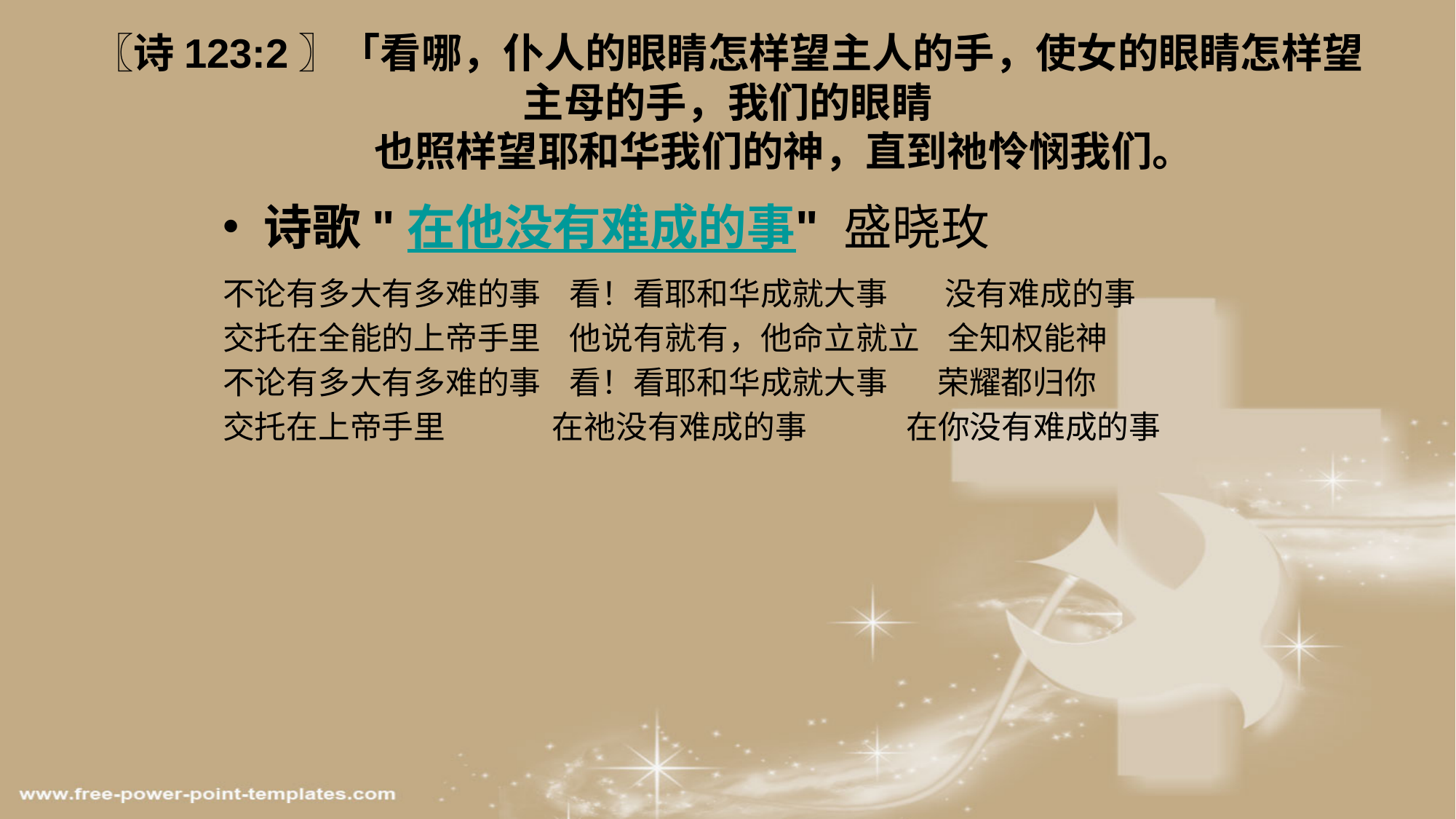

# 〖诗123:2〗「看哪，仆人的眼睛怎样望主人的手，使女的眼睛怎样望主母的手，我们的眼睛 也照样望耶和华我们的神，直到祂怜悯我们。
诗歌"在他没有难成的事" 盛晓玫
不论有多大有多难的事    看！看耶和华成就大事        没有难成的事
交托在全能的上帝手里    他说有就有，他命立就立    全知权能神
不论有多大有多难的事    看！看耶和华成就大事       荣耀都归你
交托在上帝手里               在祂没有难成的事              在你没有难成的事